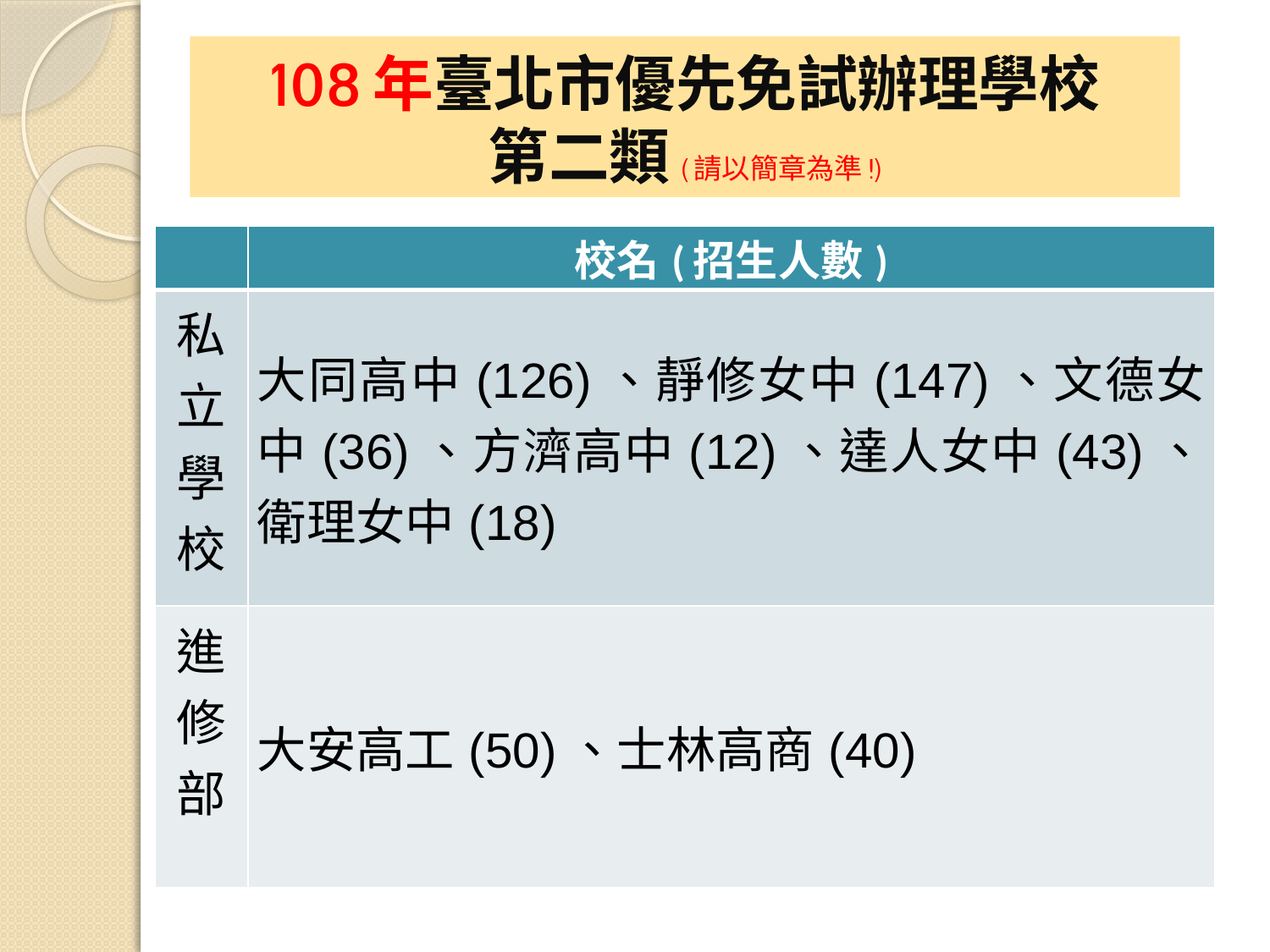

108年臺北市優先免試辦理學校
第二類(請以簡章為準!)
|  | 校名(招生人數) |
| --- | --- |
| 私立學校 | 大同高中(126)、靜修女中(147)、文德女中(36)、方濟高中(12)、達人女中(43)、衛理女中(18) |
| 進修部 | 大安高工(50)、士林高商(40) |